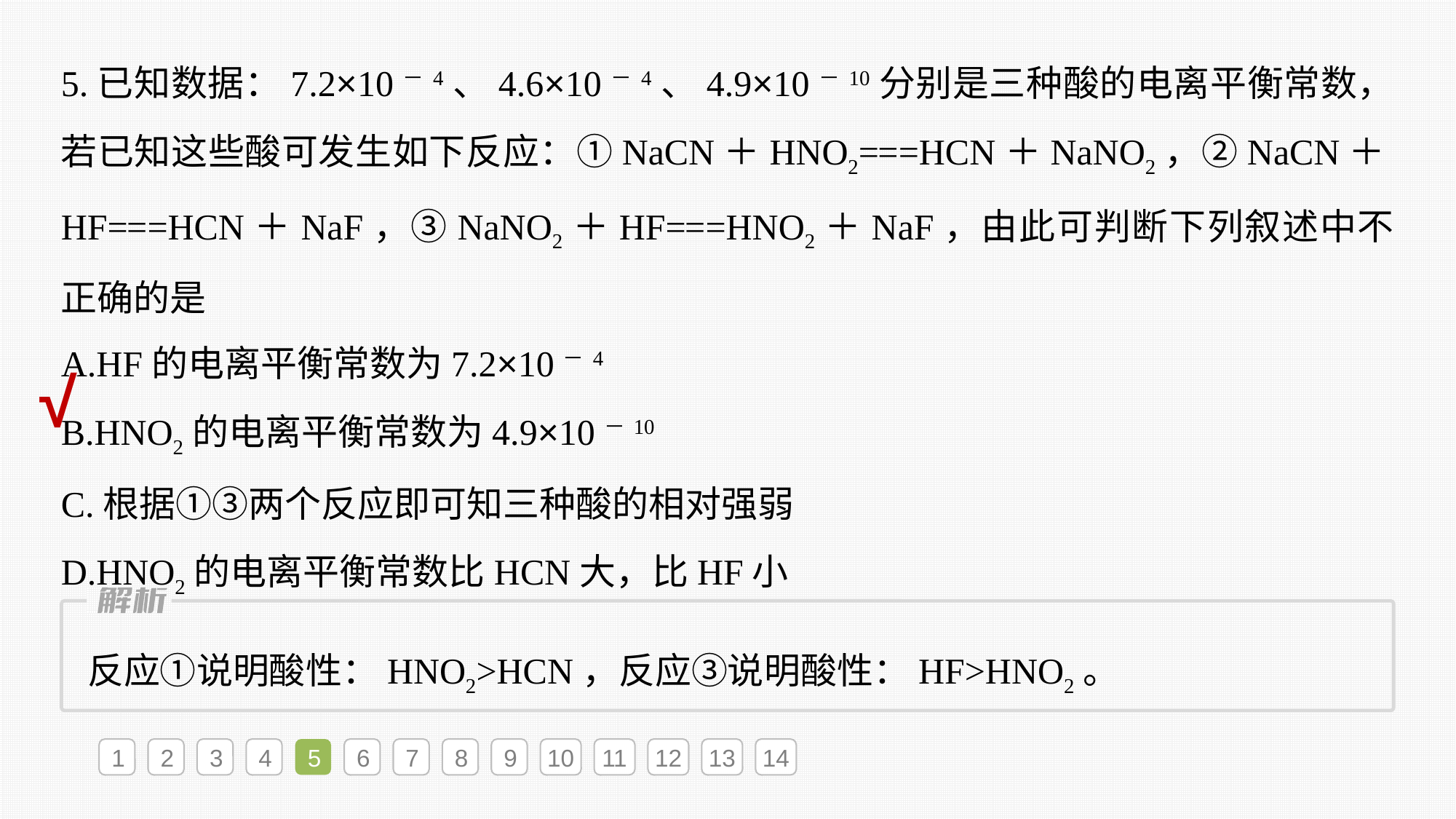

5.已知数据：7.2×10－4、4.6×10－4、4.9×10－10分别是三种酸的电离平衡常数，若已知这些酸可发生如下反应：①NaCN＋HNO2===HCN＋NaNO2，②NaCN＋HF===HCN＋NaF，③NaNO2＋HF===HNO2＋NaF，由此可判断下列叙述中不正确的是
A.HF的电离平衡常数为7.2×10－4
B.HNO2的电离平衡常数为4.9×10－10
C.根据①③两个反应即可知三种酸的相对强弱
D.HNO2的电离平衡常数比HCN大，比HF小
√

反应①说明酸性：HNO2>HCN，反应③说明酸性：HF>HNO2。
1
2
3
4
5
6
7
8
9
10
11
12
13
14